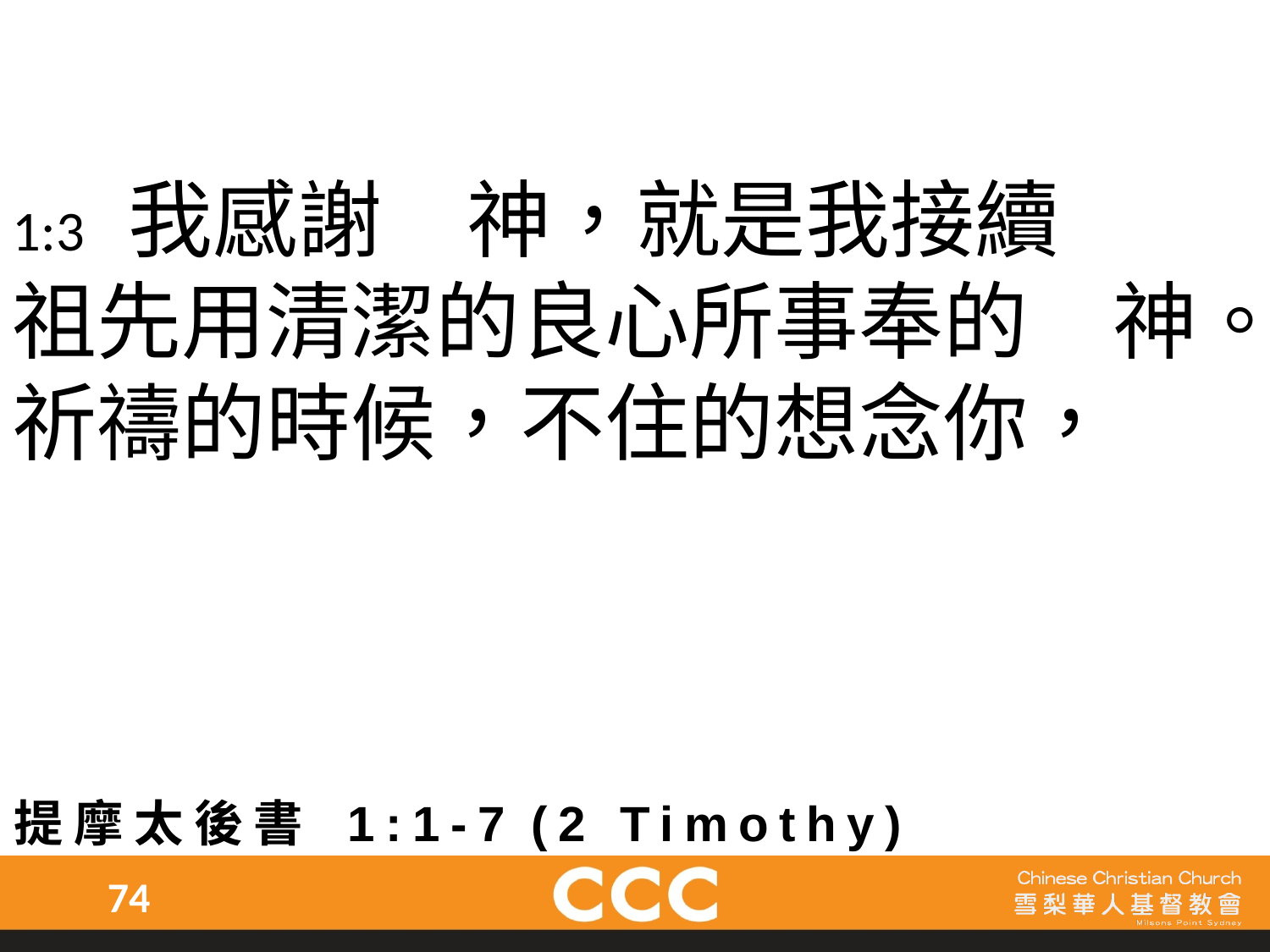

1:3 我感謝　神，就是我接續
祖先用清潔的良心所事奉的　神。祈禱的時候，不住的想念你，

提摩太後書 1:1-7 (2 Timothy)
74